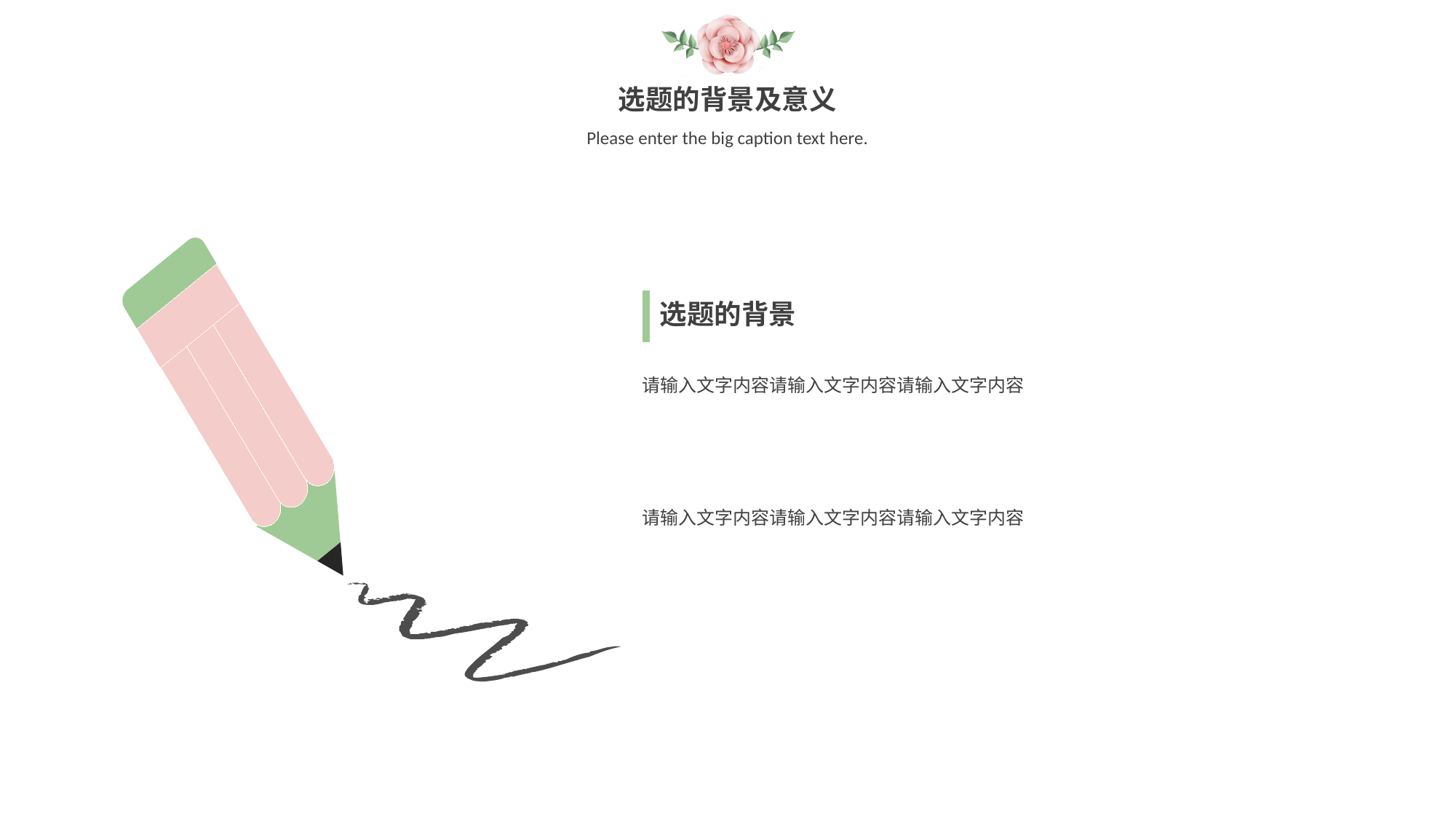

选题的背景及意义
Please enter the big caption text here.

选题的背景
请输入文字内容请输入文字内容请输入文字内容

请输入文字内容请输入文字内容请输入文字内容